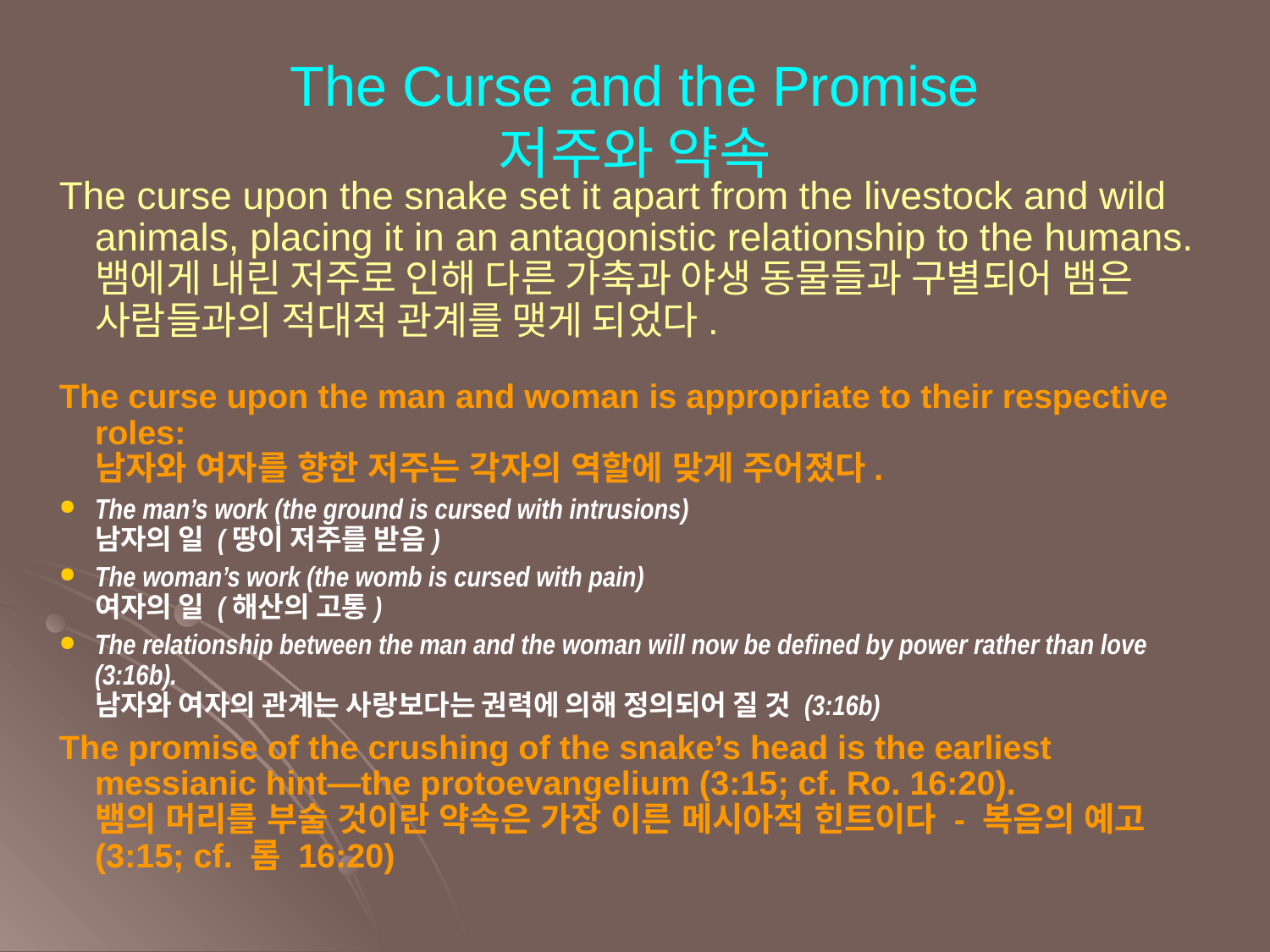

The Curse and the Promise
저주와 약속
The curse upon the snake set it apart from the livestock and wild animals, placing it in an antagonistic relationship to the humans.
뱀에게 내린 저주로 인해 다른 가축과 야생 동물들과 구별되어 뱀은 사람들과의 적대적 관계를 맺게 되었다.

The curse upon the man and woman is appropriate to their respective roles:
남자와 여자를 향한 저주는 각자의 역할에 맞게 주어졌다.
The man’s work (the ground is cursed with intrusions)
남자의 일 (땅이 저주를 받음)
The woman’s work (the womb is cursed with pain)
여자의 일 (해산의 고통)
The relationship between the man and the woman will now be defined by power rather than love (3:16b).
남자와 여자의 관계는 사랑보다는 권력에 의해 정의되어 질 것 (3:16b)
The promise of the crushing of the snake’s head is the earliest messianic hint—the protoevangelium (3:15; cf. Ro. 16:20).
뱀의 머리를 부술 것이란 약속은 가장 이른 메시아적 힌트이다 - 복음의 예고 (3:15; cf. 롬 16:20)